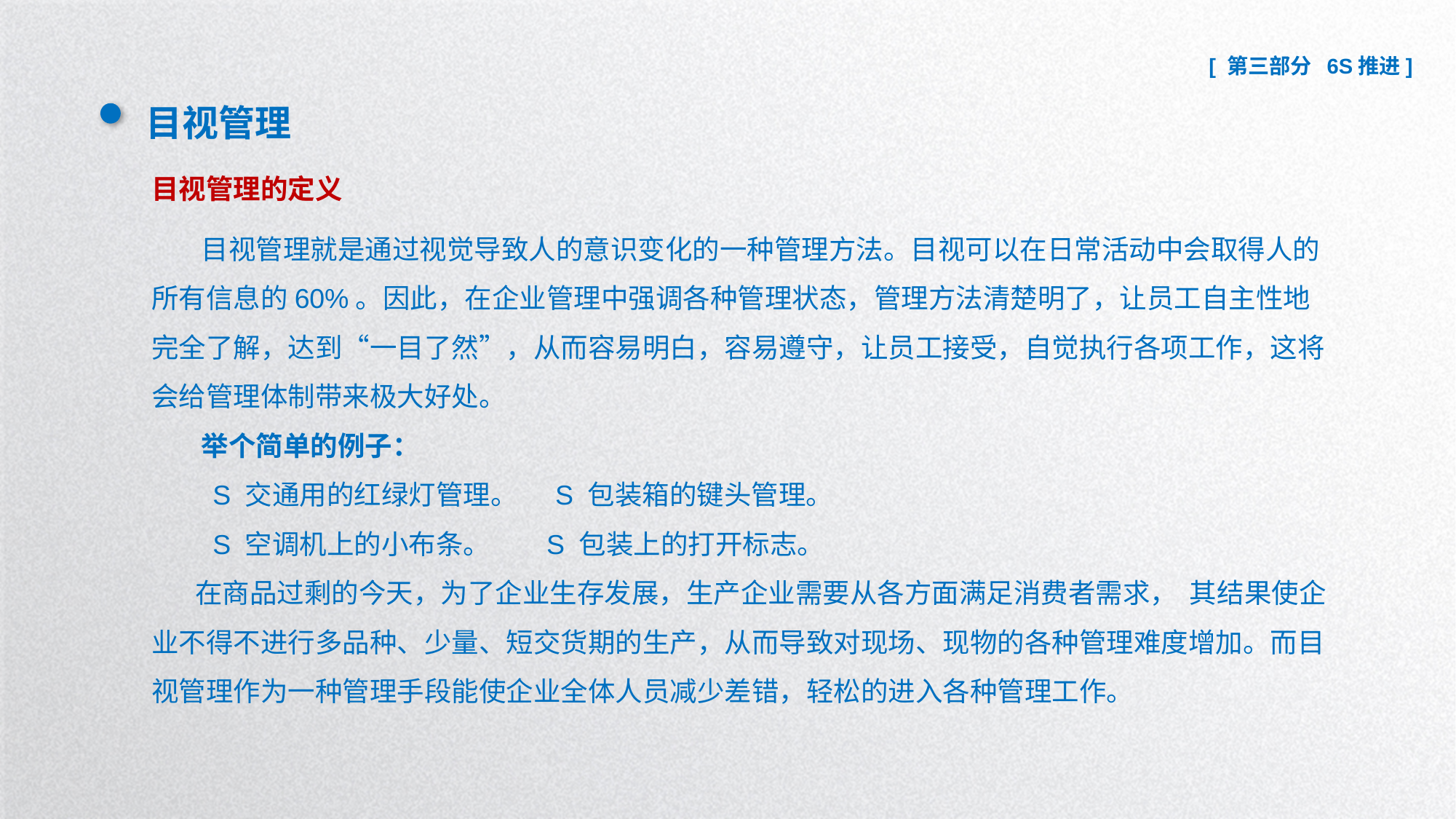

目视管理

目视管理的定义
       目视管理就是通过视觉导致人的意识变化的一种管理方法。目视可以在日常活动中会取得人的所有信息的60%。因此，在企业管理中强调各种管理状态，管理方法清楚明了，让员工自主性地完全了解，达到“一目了然”，从而容易明白，容易遵守，让员工接受，自觉执行各项工作，这将会给管理体制带来极大好处。
       举个简单的例子：
        S 交通用的红绿灯管理。     S 包装箱的键头管理。
        S 空调机上的小布条。        S 包装上的打开标志。
      在商品过剩的今天，为了企业生存发展，生产企业需要从各方面满足消费者需求，  其结果使企业不得不进行多品种、少量、短交货期的生产，从而导致对现场、现物的各种管理难度增加。而目视管理作为一种管理手段能使企业全体人员减少差错，轻松的进入各种管理工作。